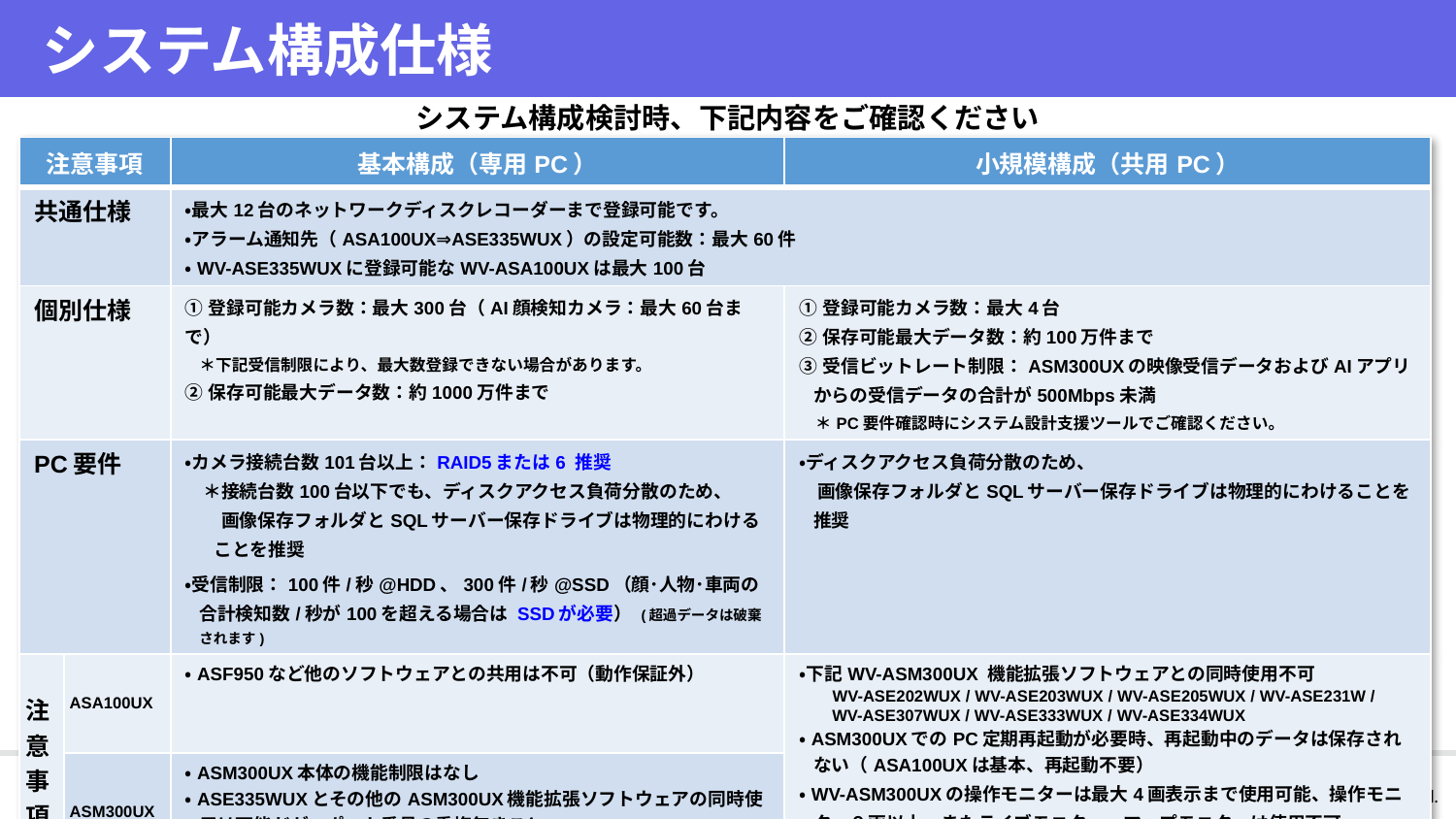

# システム構成仕様
システム構成検討時、下記内容をご確認ください
| 注意事項 |  | 基本構成（専用PC） | 小規模構成（共用PC） |
| --- | --- | --- | --- |
| 共通仕様 |  | ・最大12台のネットワークディスクレコーダーまで登録可能です。 ・アラーム通知先（ASA100UX⇒ASE335WUX）の設定可能数：最大60件 ・WV-ASE335WUXに登録可能なWV-ASA100UXは最大100台 |  |
| 個別仕様 |  | ①登録可能カメラ数：最大300台（AI顔検知カメラ：最大60台まで） ＊下記受信制限により、最大数登録できない場合があります。 ②保存可能最大データ数：約1000万件まで | ①登録可能カメラ数：最大4台 ②保存可能最大データ数：約100万件まで ③受信ビットレート制限：ASM300UXの映像受信データおよびAIアプリからの受信データの合計が500Mbps未満 　＊PC要件確認時にシステム設計支援ツールでご確認ください。 |
| PC要件 |  | ・カメラ接続台数101台以上：RAID5または6 推奨 　＊接続台数100台以下でも、ディスクアクセス負荷分散のため、 　　画像保存フォルダとSQLサーバー保存ドライブは物理的にわけることを推奨 ・受信制限：100件/秒@HDD、300件/秒@SSD（顔･人物･車両の合計検知数/秒が100を超える場合は SSDが必要） (超過データは破棄されます) | ・ディスクアクセス負荷分散のため、 　画像保存フォルダとSQLサーバー保存ドライブは物理的にわけることを推奨 |
| 注意事項 | ASA100UX | ・ASF950など他のソフトウェアとの共用は不可（動作保証外） | ・下記WV-ASM300UX 機能拡張ソフトウェアとの同時使用不可 WV-ASE202WUX / WV-ASE203WUX / WV-ASE205WUX / WV-ASE231W / WV-ASE307WUX / WV-ASE333WUX / WV-ASE334WUX ・ASM300UXでのPC定期再起動が必要時、再起動中のデータは保存されない​（ASA100UXは基本、再起動不要） ・WV-ASM300UXの操作モニターは最大4画表示まで使用可能、操作モニター９画以上、またライブモニター、マップモニターは使用不可 ・画像表示時の3Dデワープ/ハーフトーン/スムーズ各機能は使用不可 |
|  | ASM300UX | ・ASM300UX本体の機能制限はなし ・ASE335WUXとその他のASM300UX機能拡張ソフトウェアの同時使用は可能だが、ポート番号の重複無きこと。 |  |